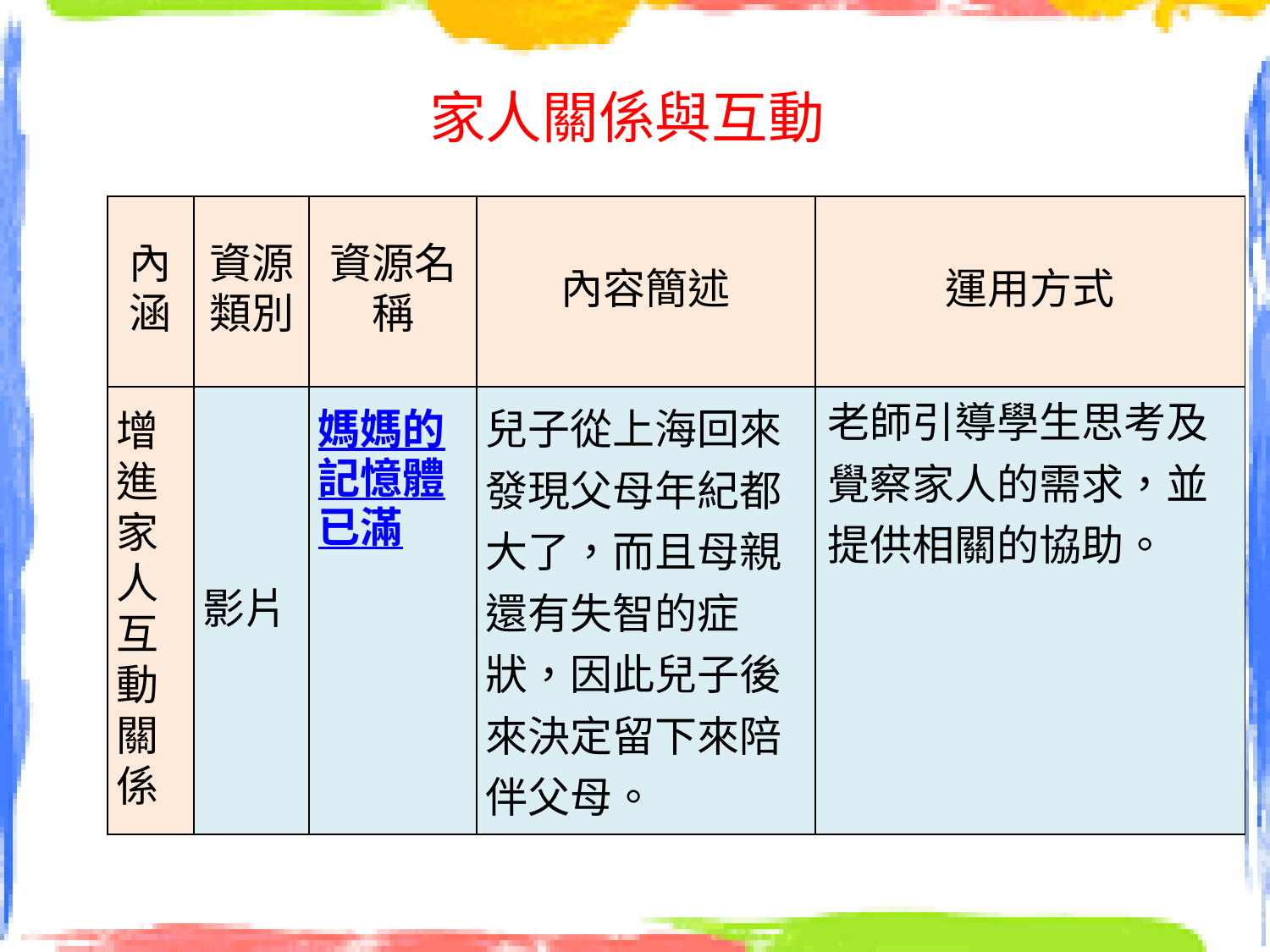

家人關係與互動
| 內涵 | 資源類別 | 資源名稱 | 內容簡述 | 運用方式 |
| --- | --- | --- | --- | --- |
| 增進家人互動關係 | 影片 | 媽媽的記憶體已滿 | 兒子從上海回來發現父母年紀都大了，而且母親還有失智的症狀，因此兒子後來決定留下來陪伴父母。 | 老師引導學生思考及覺察家人的需求，並提供相關的協助。 |